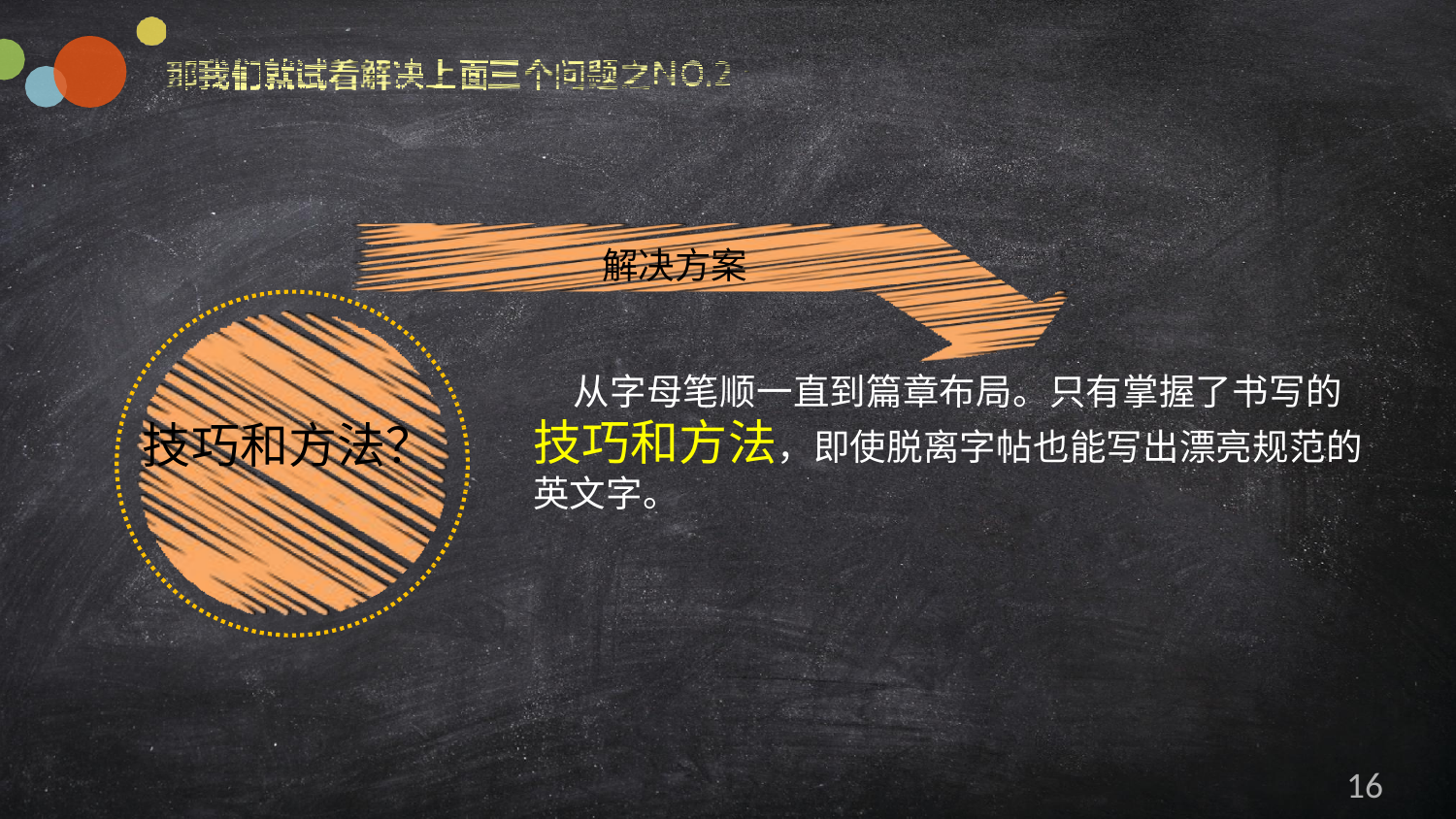

解决方案

从字母笔顺一直到篇章布局。只有掌握了书写的
技巧和方法，即使脱离字帖也能写出漂亮规范的
英文字。
技巧和方法？
16